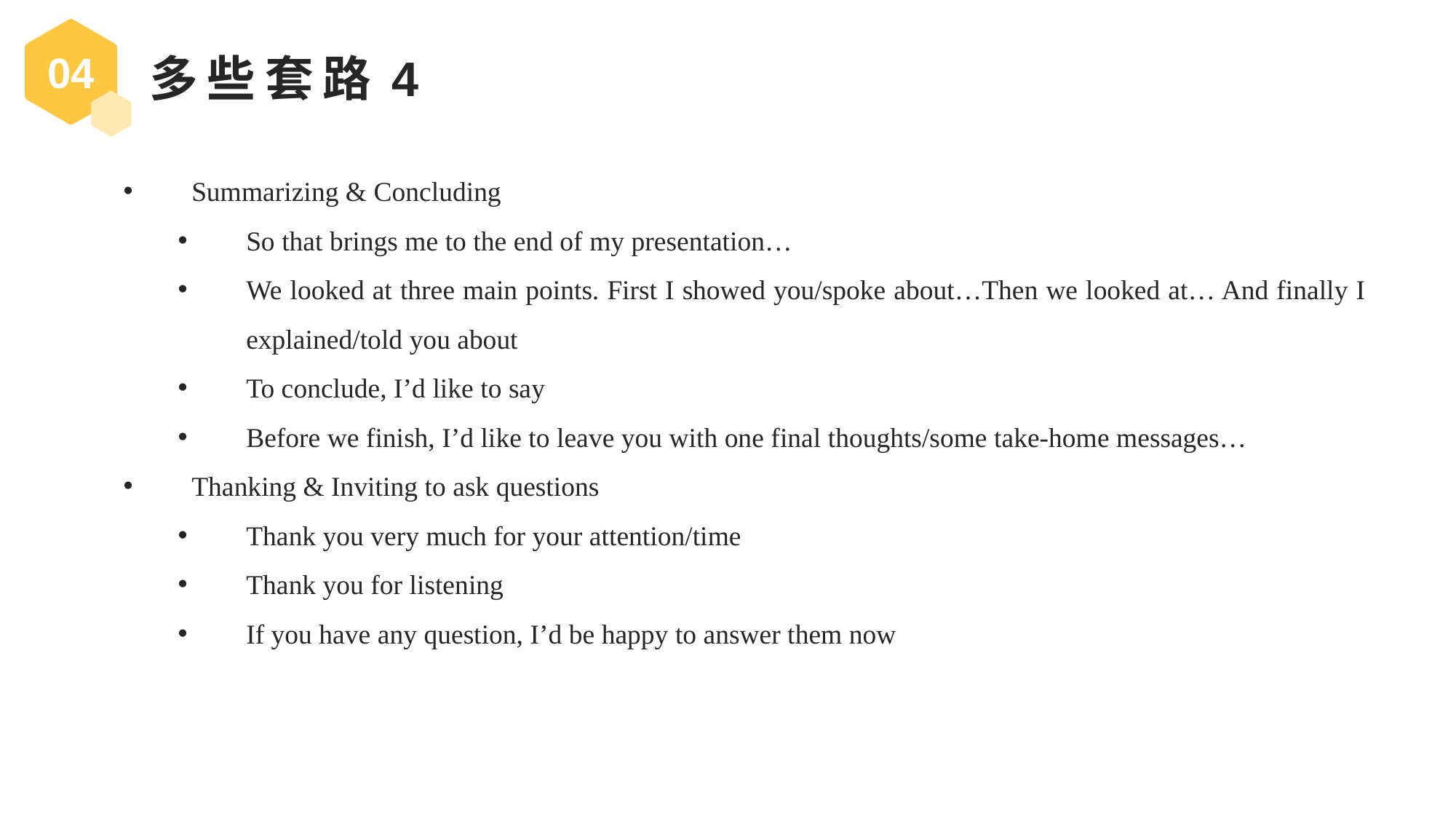

04
多些套路4

Summarizing & Concluding
So that brings me to the end of my presentation…
We looked at three main points. First I showed you/spoke about…Then we looked at… And finally I explained/told you about
To conclude, I’d like to say
Before we finish, I’d like to leave you with one final thoughts/some take-home messages…
Thanking & Inviting to ask questions
Thank you very much for your attention/time
Thank you for listening
If you have any question, I’d be happy to answer them now